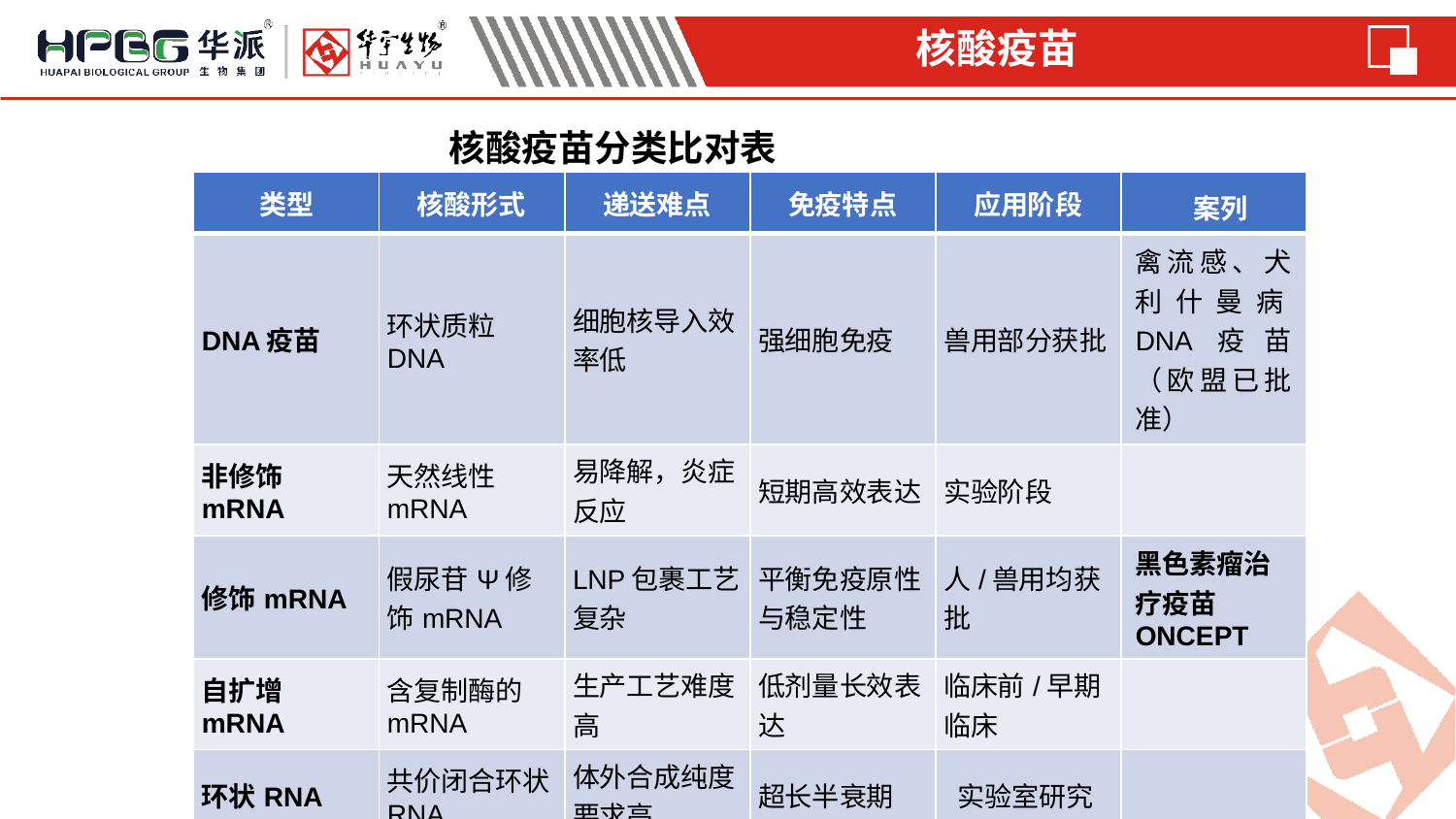

核酸疫苗
                    核酸疫苗分类比对表
| 类型 | 核酸形式 | 递送难点 | 免疫特点 | 应用阶段 | 案列 |
| --- | --- | --- | --- | --- | --- |
| DNA疫苗 | 环状质粒DNA | 细胞核导入效率低 | 强细胞免疫 | 兽用部分获批 | 禽流感、犬利什曼病DNA疫苗（欧盟已批准） |
| 非修饰mRNA | 天然线性mRNA | 易降解，炎症反应 | 短期高效表达 | 实验阶段 |  |
| 修饰mRNA | 假尿苷Ψ修饰mRNA | LNP包裹工艺复杂 | 平衡免疫原性与稳定性 | 人/兽用均获批 | 黑色素瘤治疗疫苗ONCEPT |
| 自扩增mRNA | 含复制酶的mRNA | 生产工艺难度高 | 低剂量长效表达 | 临床前/早期临床 |  |
| 环状RNA | 共价闭合环状RNA | 体外合成纯度要求高 | 超长半衰期 | 实验室研究 |  |